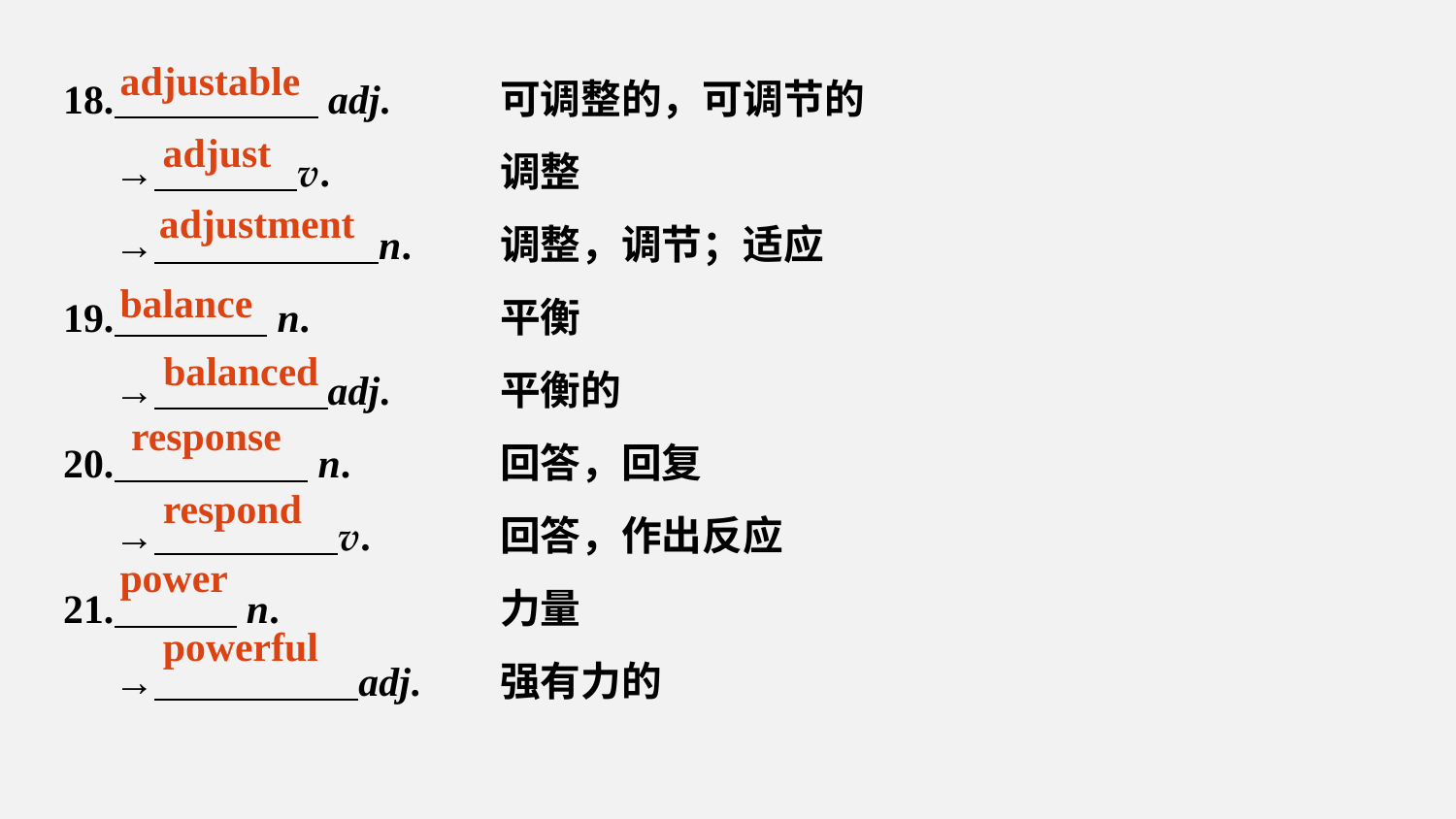

18.                     adj.	可调整的，可调节的
     →              v.		调整
     →                      n.	调整，调节；适应
19.                n.		平衡
     →                 adj.	平衡的
20.                    n.		回答，回复
     →                  v.	回答，作出反应
21.             n.		力量
     →                    adj.	强有力的
adjustable
adjust
adjustment
balance
balanced
response
respond
power
powerful